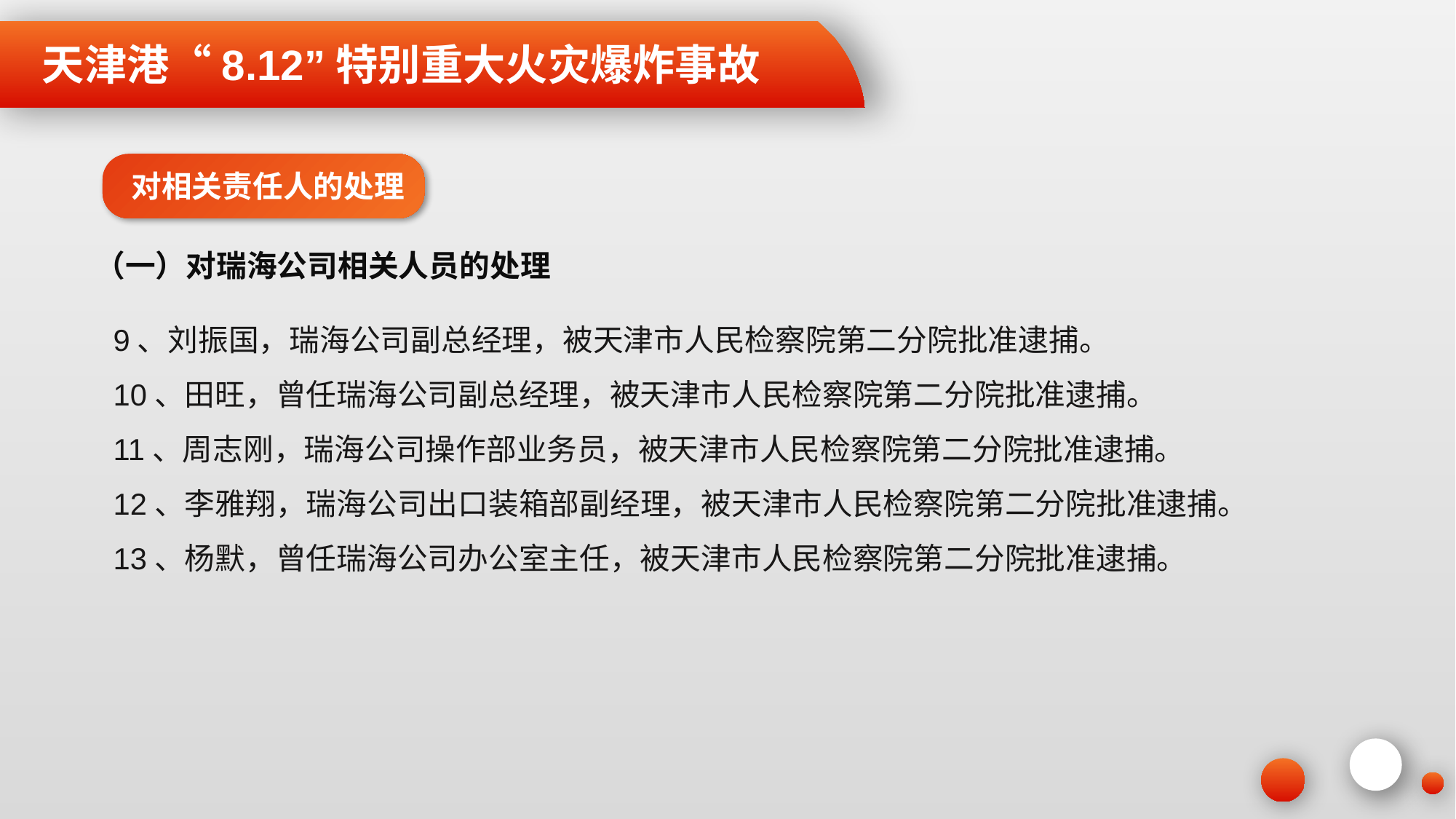

天津港“8.12”特别重大火灾爆炸事故

对相关责任人的处理
（一）对瑞海公司相关人员的处理
9、刘振国，瑞海公司副总经理，被天津市人民检察院第二分院批准逮捕。
10、田旺，曾任瑞海公司副总经理，被天津市人民检察院第二分院批准逮捕。
11、周志刚，瑞海公司操作部业务员，被天津市人民检察院第二分院批准逮捕。
12、李雅翔，瑞海公司出口装箱部副经理，被天津市人民检察院第二分院批准逮捕。
13、杨默，曾任瑞海公司办公室主任，被天津市人民检察院第二分院批准逮捕。